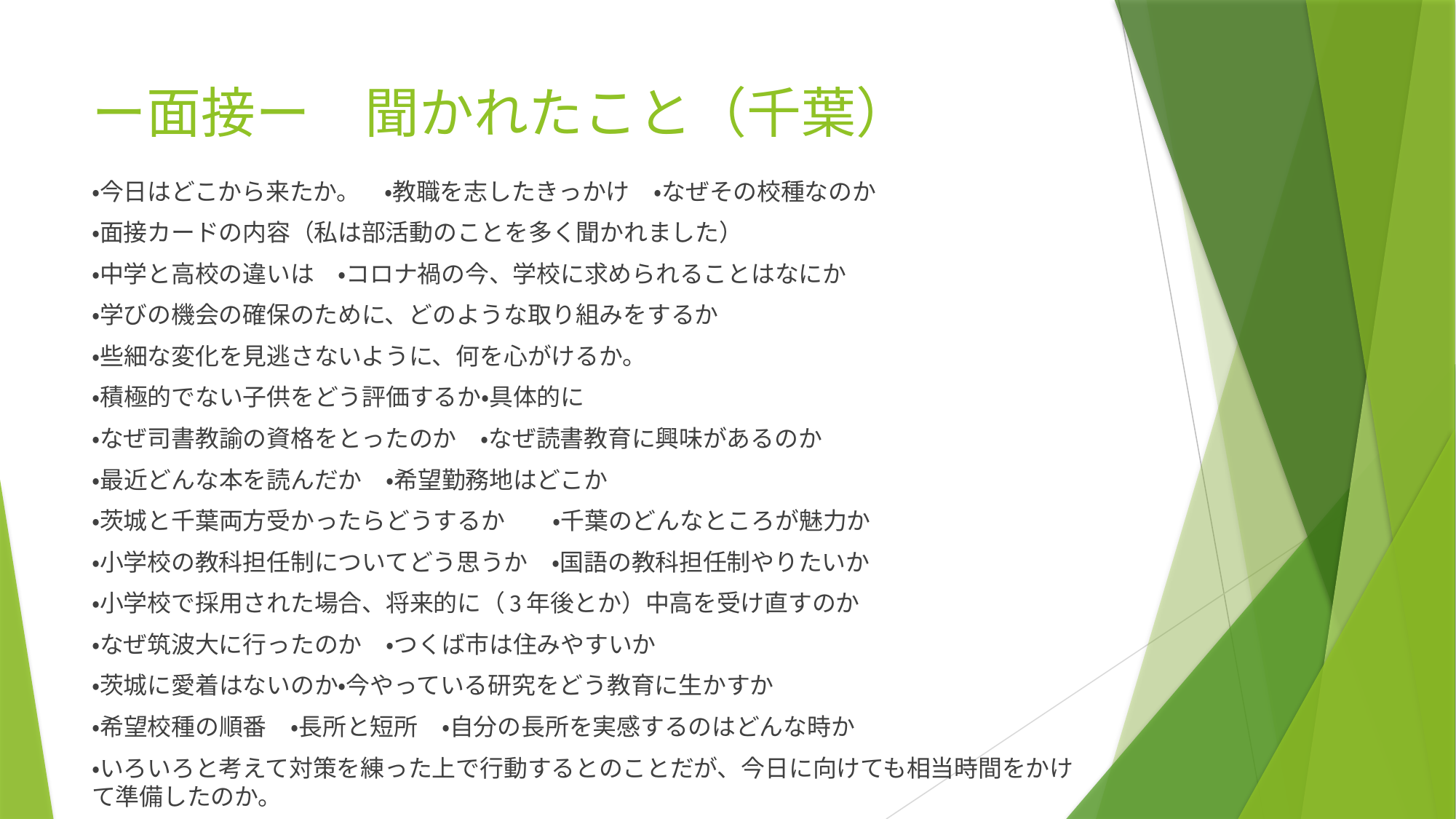

# ー面接ー　聞かれたこと（千葉）
・今日はどこから来たか。　・教職を志したきっかけ　・なぜその校種なのか
・面接カードの内容（私は部活動のことを多く聞かれました）
・中学と高校の違いは　・コロナ禍の今、学校に求められることはなにか
・学びの機会の確保のために、どのような取り組みをするか
・些細な変化を見逃さないように、何を心がけるか。
・積極的でない子供をどう評価するか・具体的に
・なぜ司書教諭の資格をとったのか　・なぜ読書教育に興味があるのか
・最近どんな本を読んだか　・希望勤務地はどこか
・茨城と千葉両方受かったらどうするか　　・千葉のどんなところが魅力か
・小学校の教科担任制についてどう思うか　・国語の教科担任制やりたいか
・小学校で採用された場合、将来的に（3年後とか）中高を受け直すのか
・なぜ筑波大に行ったのか　・つくば市は住みやすいか
・茨城に愛着はないのか・今やっている研究をどう教育に生かすか
・希望校種の順番　・長所と短所　・自分の長所を実感するのはどんな時か
・いろいろと考えて対策を練った上で行動するとのことだが、今日に向けても相当時間をかけて準備したのか。